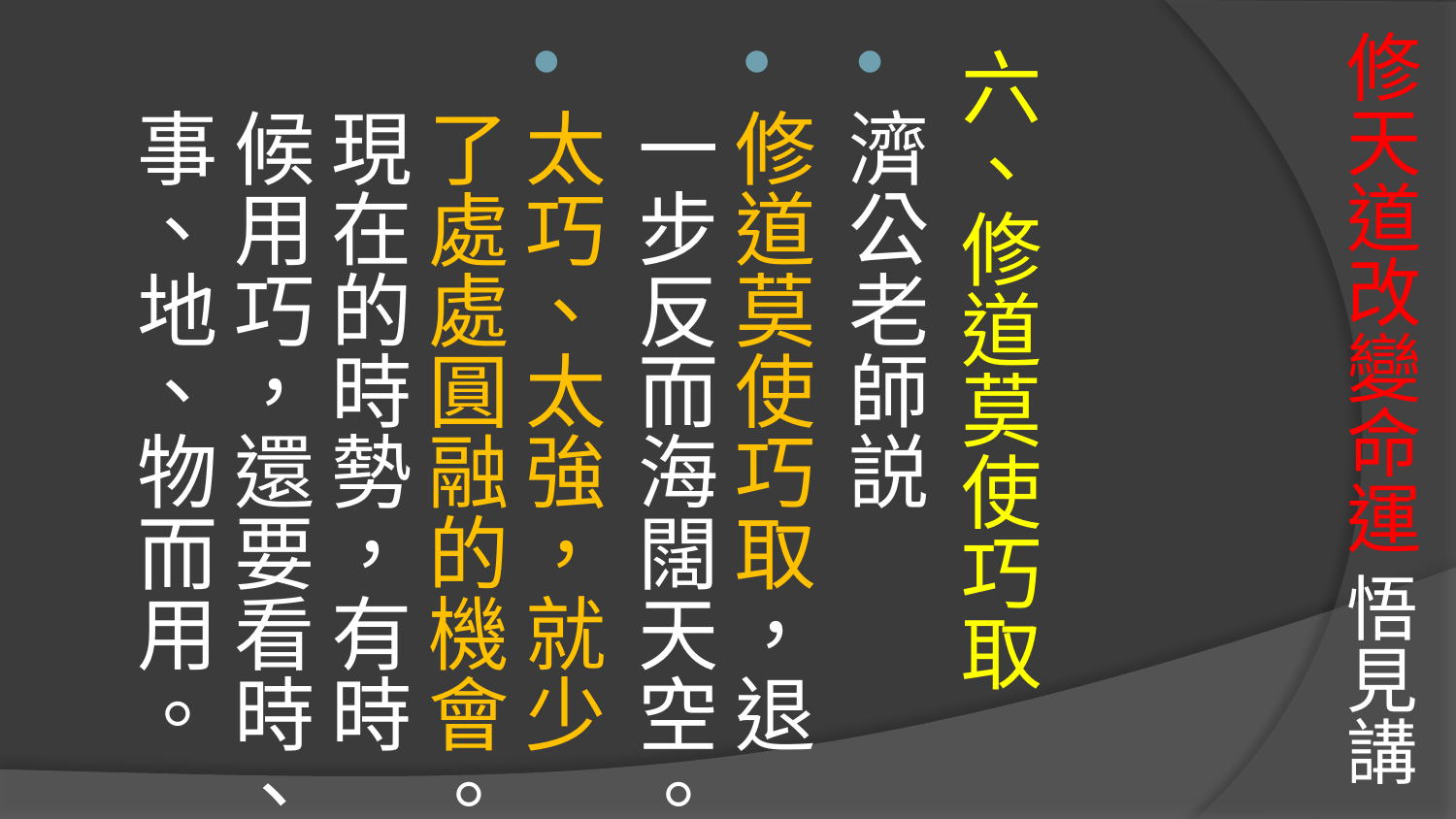

# 修天道改變命運 悟見講
六、修道莫使巧取
濟公老師説
修道莫使巧取，退一步反而海闊天空。
太巧、太強，就少了處處圓融的機會。現在的時勢，有時候用巧，還要看時、事、地、物而用。